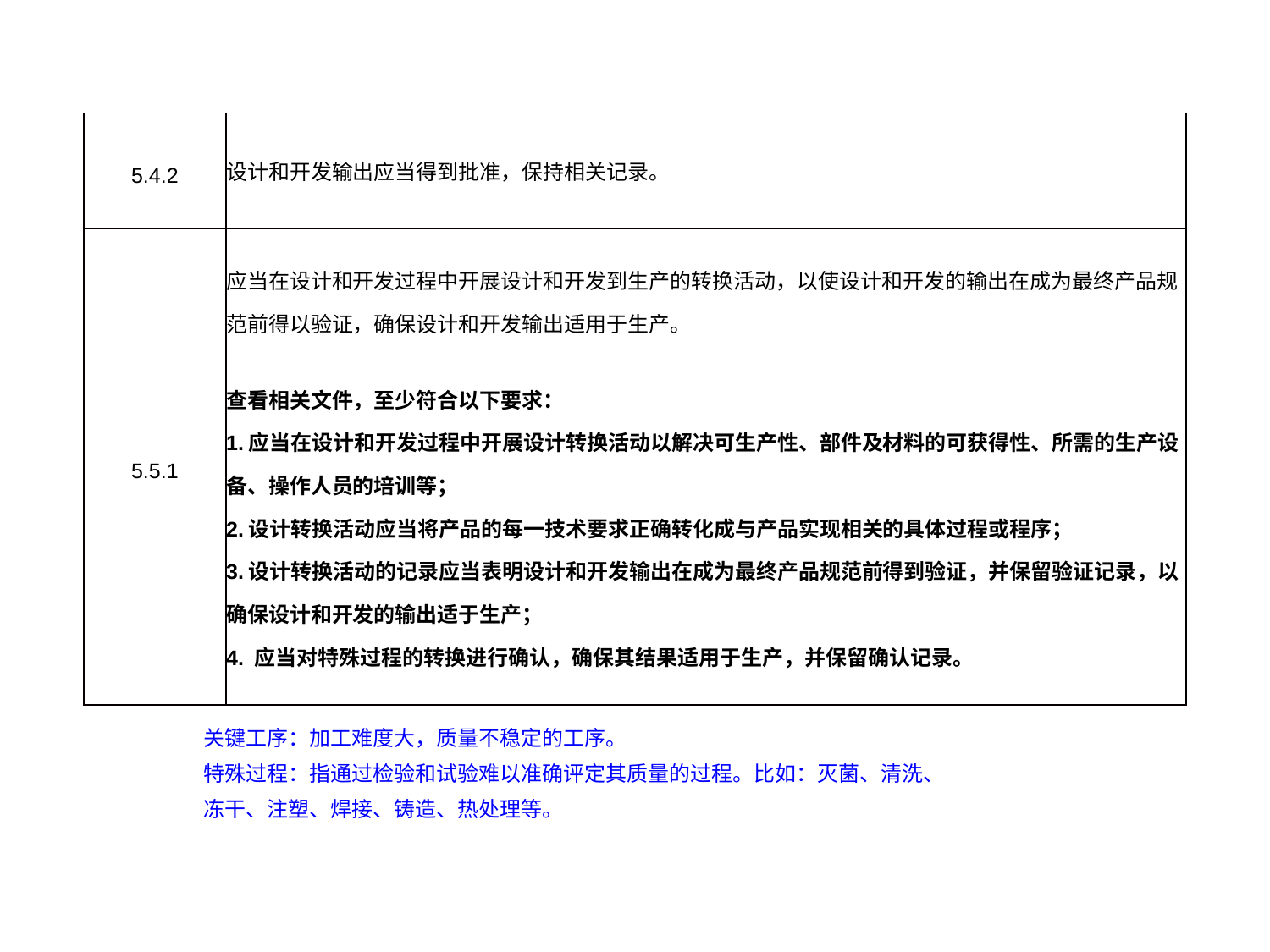

| 5.4.2 | 设计和开发输出应当得到批准，保持相关记录。 |
| --- | --- |
| 5.5.1 | 应当在设计和开发过程中开展设计和开发到生产的转换活动，以使设计和开发的输出在成为最终产品规范前得以验证，确保设计和开发输出适用于生产。 查看相关文件，至少符合以下要求： 1.应当在设计和开发过程中开展设计转换活动以解决可生产性、部件及材料的可获得性、所需的生产设备、操作人员的培训等； 2.设计转换活动应当将产品的每一技术要求正确转化成与产品实现相关的具体过程或程序； 3.设计转换活动的记录应当表明设计和开发输出在成为最终产品规范前得到验证，并保留验证记录，以确保设计和开发的输出适于生产； 4. 应当对特殊过程的转换进行确认，确保其结果适用于生产，并保留确认记录。 |
关键工序：加工难度大，质量不稳定的工序。
特殊过程：指通过检验和试验难以准确评定其质量的过程。比如：灭菌、清洗、冻干、注塑、焊接、铸造、热处理等。
18